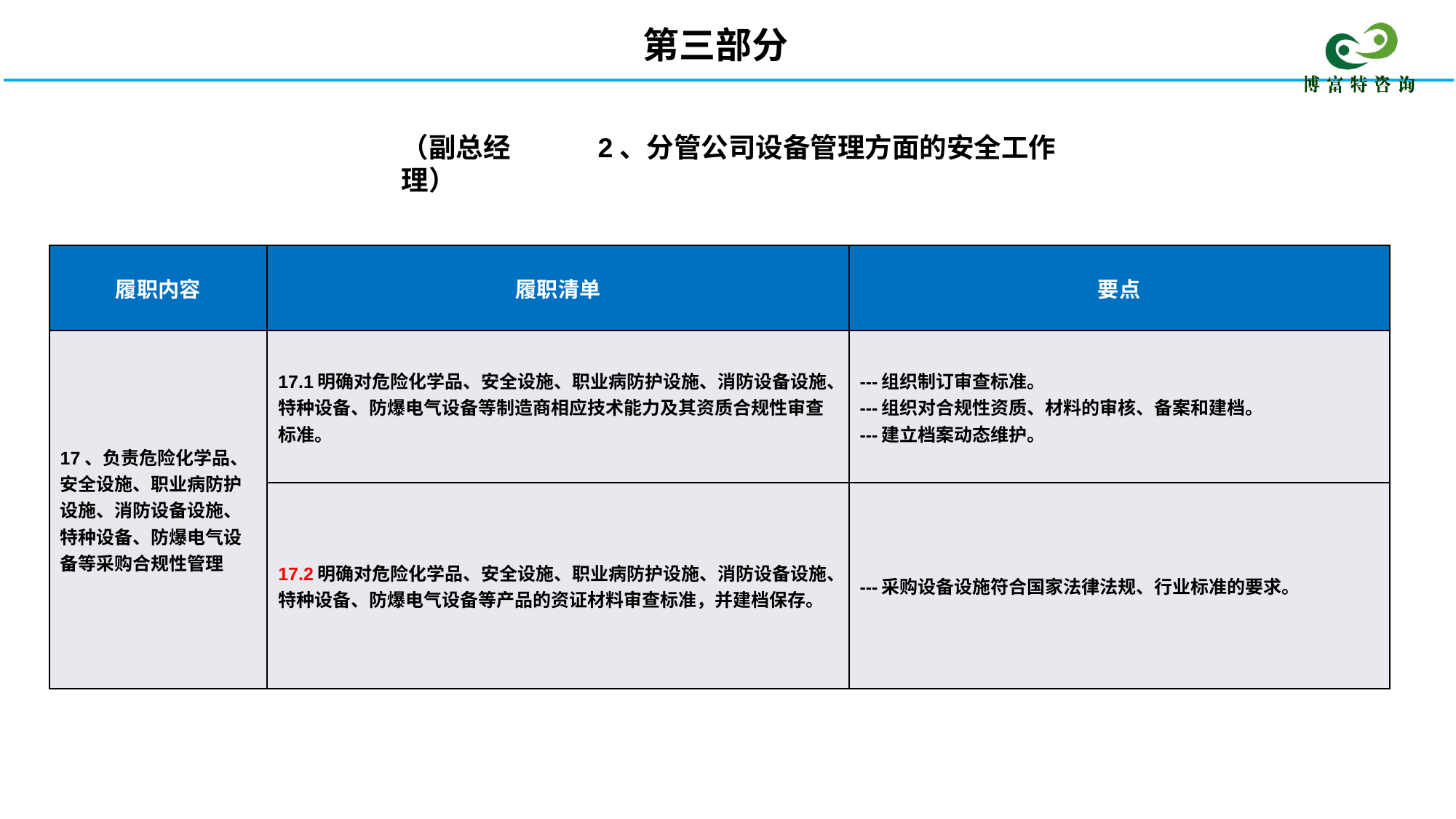

第三部分
2、分管公司设备管理方面的安全工作
（副总经理）
| 履职内容 | 履职清单 | 要点 |
| --- | --- | --- |
| 17、负责危险化学品、安全设施、职业病防护设施、消防设备设施、特种设备、防爆电气设备等采购合规性管理 | 17.1明确对危险化学品、安全设施、职业病防护设施、消防设备设施、特种设备、防爆电气设备等制造商相应技术能力及其资质合规性审查标准。 | ---组织制订审查标准。 ---组织对合规性资质、材料的审核、备案和建档。 ---建立档案动态维护。 |
|  | 17.2明确对危险化学品、安全设施、职业病防护设施、消防设备设施、特种设备、防爆电气设备等产品的资证材料审查标准，并建档保存。 | ---采购设备设施符合国家法律法规、行业标准的要求。 |